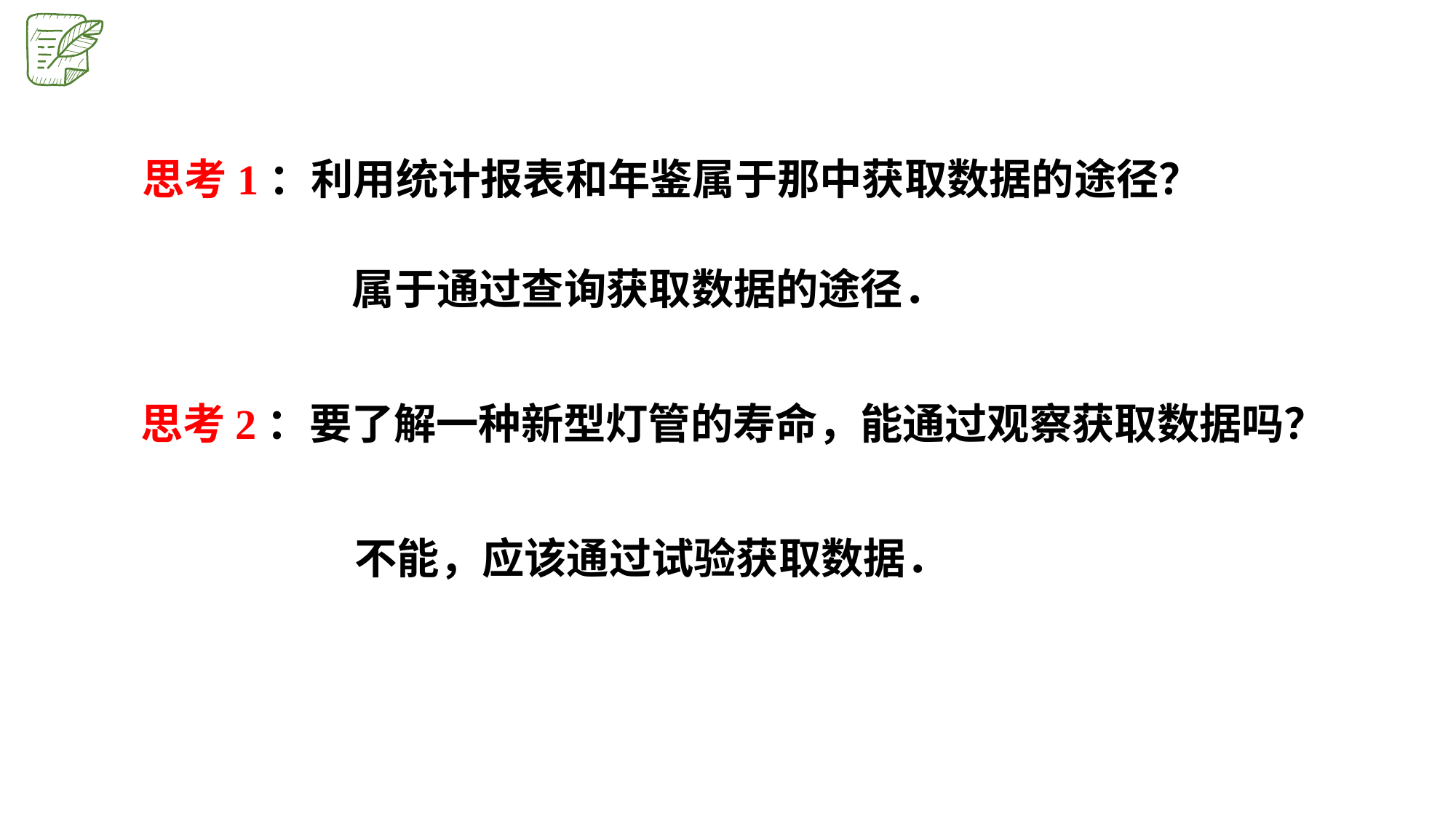

思考1：利用统计报表和年鉴属于那中获取数据的途径？
属于通过查询获取数据的途径．
思考2：要了解一种新型灯管的寿命，能通过观察获取数据吗？
不能，应该通过试验获取数据．